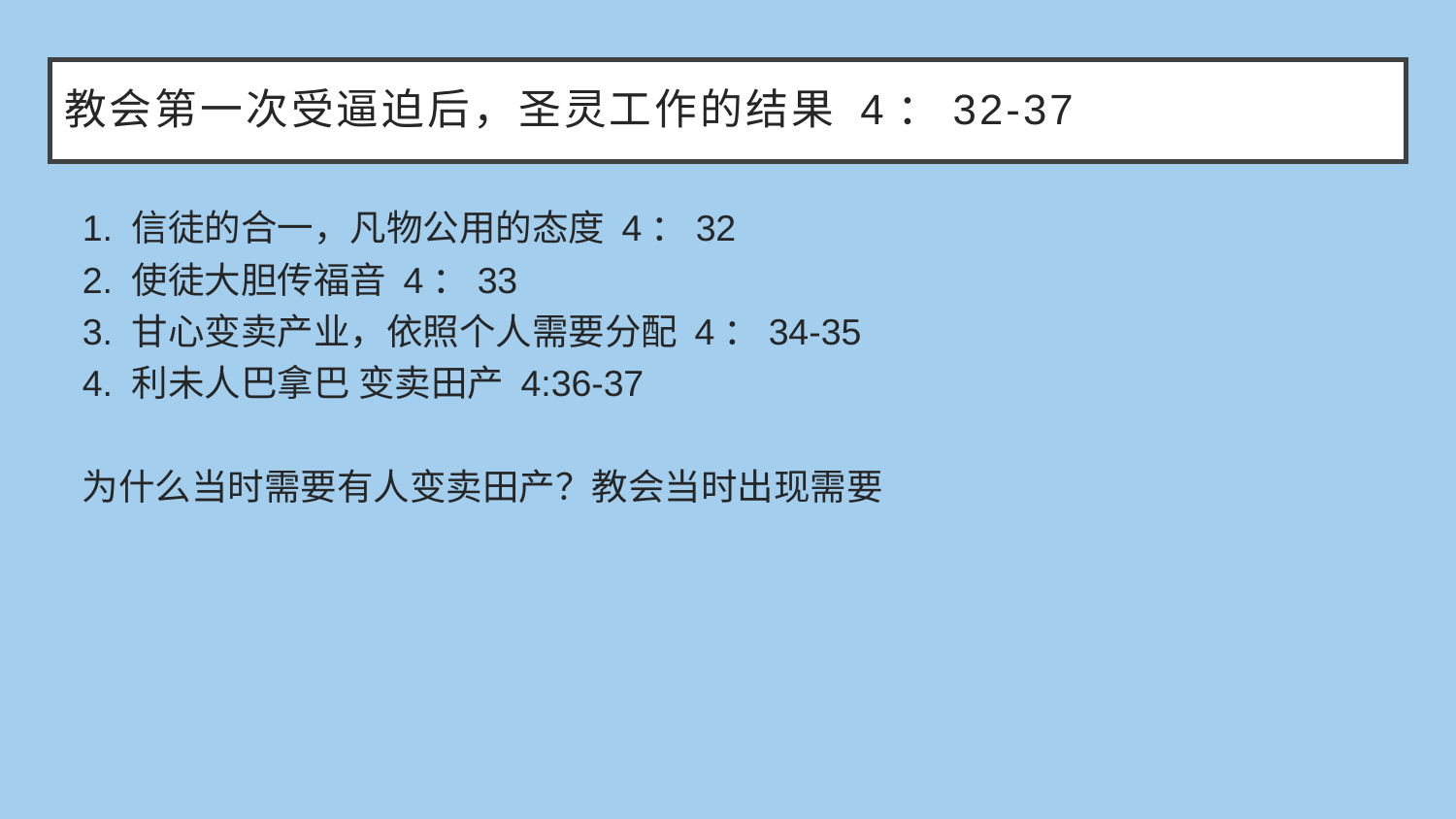

# 教会第一次受逼迫后，圣灵工作的结果 4：32-37
1. 信徒的合一，凡物公用的态度 4：32
2. 使徒大胆传福音 4：33
3. 甘心变卖产业，依照个人需要分配 4：34-35
4. 利未人巴拿巴 变卖田产 4:36-37

为什么当时需要有人变卖田产？教会当时出现需要